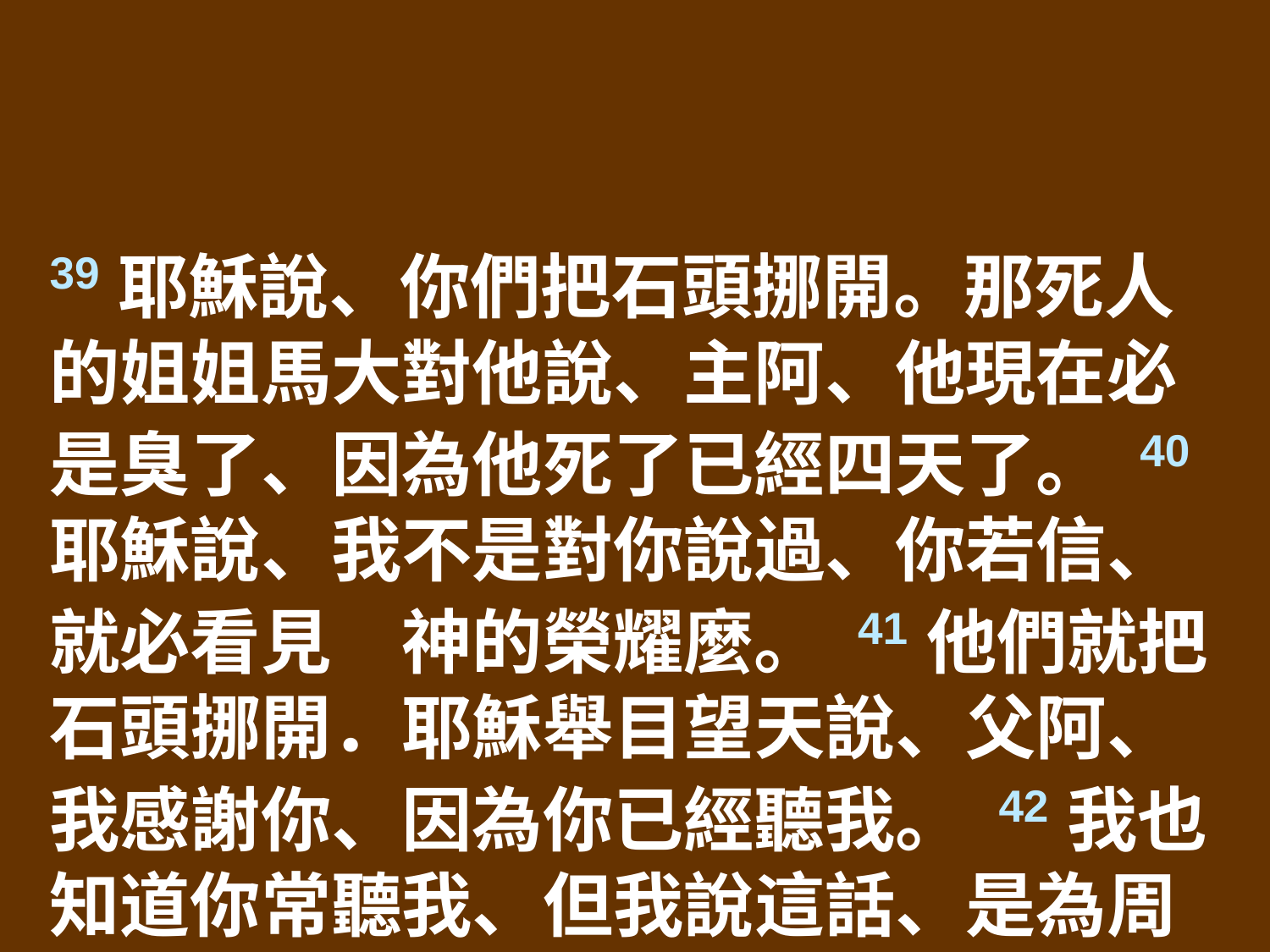

39耶穌說、你們把石頭挪開。那死人的姐姐馬大對他說、主阿、他現在必是臭了、因為他死了已經四天了。 40耶穌說、我不是對你說過、你若信、就必看見　神的榮耀麼。 41他們就把石頭挪開．耶穌舉目望天說、父阿、我感謝你、因為你已經聽我。 42我也知道你常聽我、但我說這話、是為周圍站著的眾人、叫他們信是你差了我來。